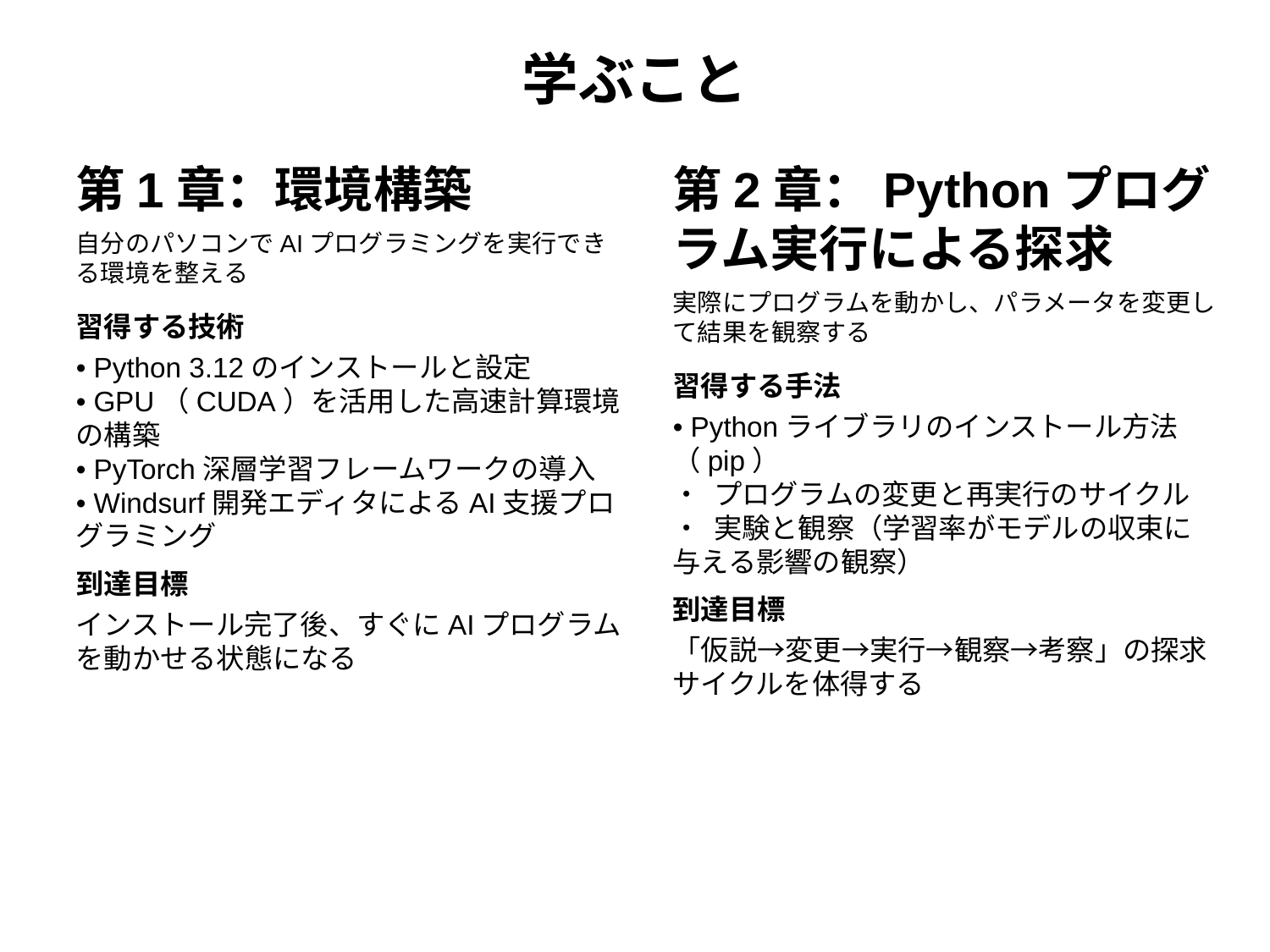

学ぶこと
第1章：環境構築
自分のパソコンでAIプログラミングを実行できる環境を整える
習得する技術
• Python 3.12のインストールと設定
• GPU（CUDA）を活用した高速計算環境の構築
• PyTorch深層学習フレームワークの導入
• Windsurf開発エディタによるAI支援プログラミング
到達目標
インストール完了後、すぐにAIプログラムを動かせる状態になる
第2章：Pythonプログラム実行による探求
実際にプログラムを動かし、パラメータを変更して結果を観察する
習得する手法
• Pythonライブラリのインストール方法（pip）
• プログラムの変更と再実行のサイクル
• 実験と観察（学習率がモデルの収束に与える影響の観察）
到達目標
「仮説→変更→実行→観察→考察」の探求サイクルを体得する